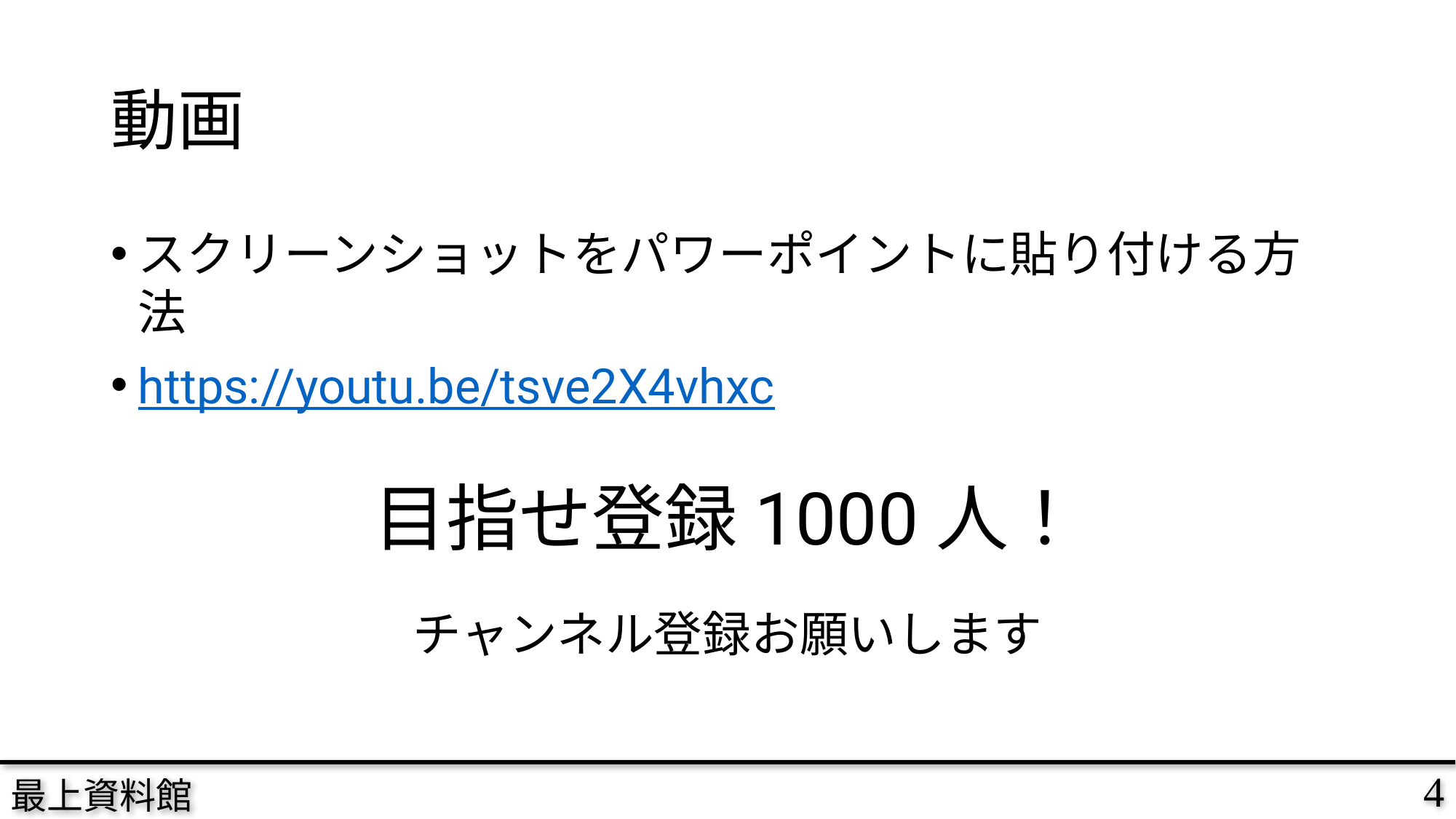

# 動画
スクリーンショットをパワーポイントに貼り付ける方法
https://youtu.be/tsve2X4vhxc
目指せ登録1000人！
チャンネル登録お願いします